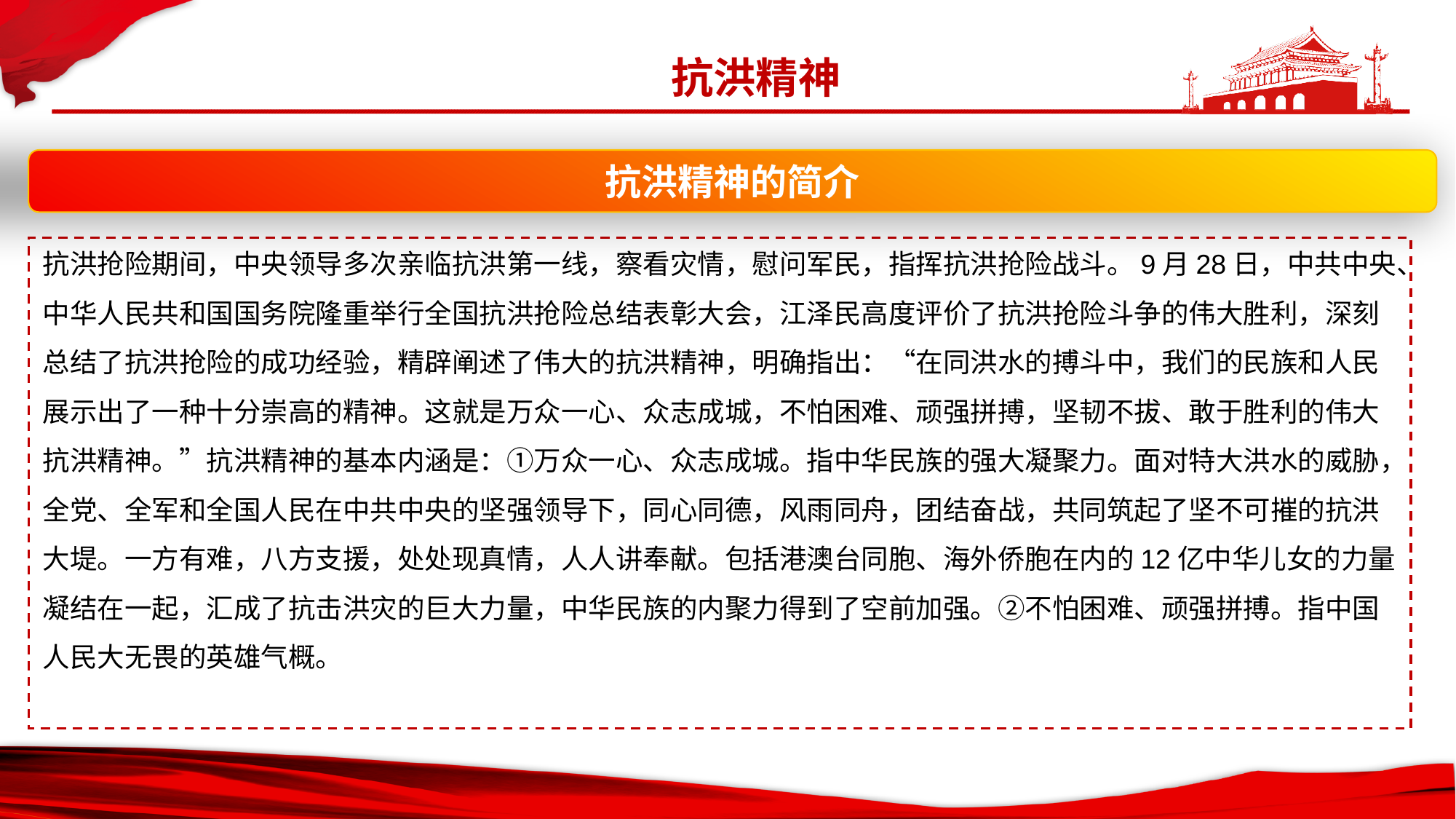

抗洪精神
抗洪精神的简介
抗洪抢险期间，中央领导多次亲临抗洪第一线，察看灾情，慰问军民，指挥抗洪抢险战斗。9月28日，中共中央、中华人民共和国国务院隆重举行全国抗洪抢险总结表彰大会，江泽民高度评价了抗洪抢险斗争的伟大胜利，深刻总结了抗洪抢险的成功经验，精辟阐述了伟大的抗洪精神，明确指出：“在同洪水的搏斗中，我们的民族和人民展示出了一种十分崇高的精神。这就是万众一心、众志成城，不怕困难、顽强拼搏，坚韧不拔、敢于胜利的伟大抗洪精神。”抗洪精神的基本内涵是：①万众一心、众志成城。指中华民族的强大凝聚力。面对特大洪水的威胁，全党、全军和全国人民在中共中央的坚强领导下，同心同德，风雨同舟，团结奋战，共同筑起了坚不可摧的抗洪大堤。一方有难，八方支援，处处现真情，人人讲奉献。包括港澳台同胞、海外侨胞在内的12亿中华儿女的力量凝结在一起，汇成了抗击洪灾的巨大力量，中华民族的内聚力得到了空前加强。②不怕困难、顽强拼搏。指中国人民大无畏的英雄气概。